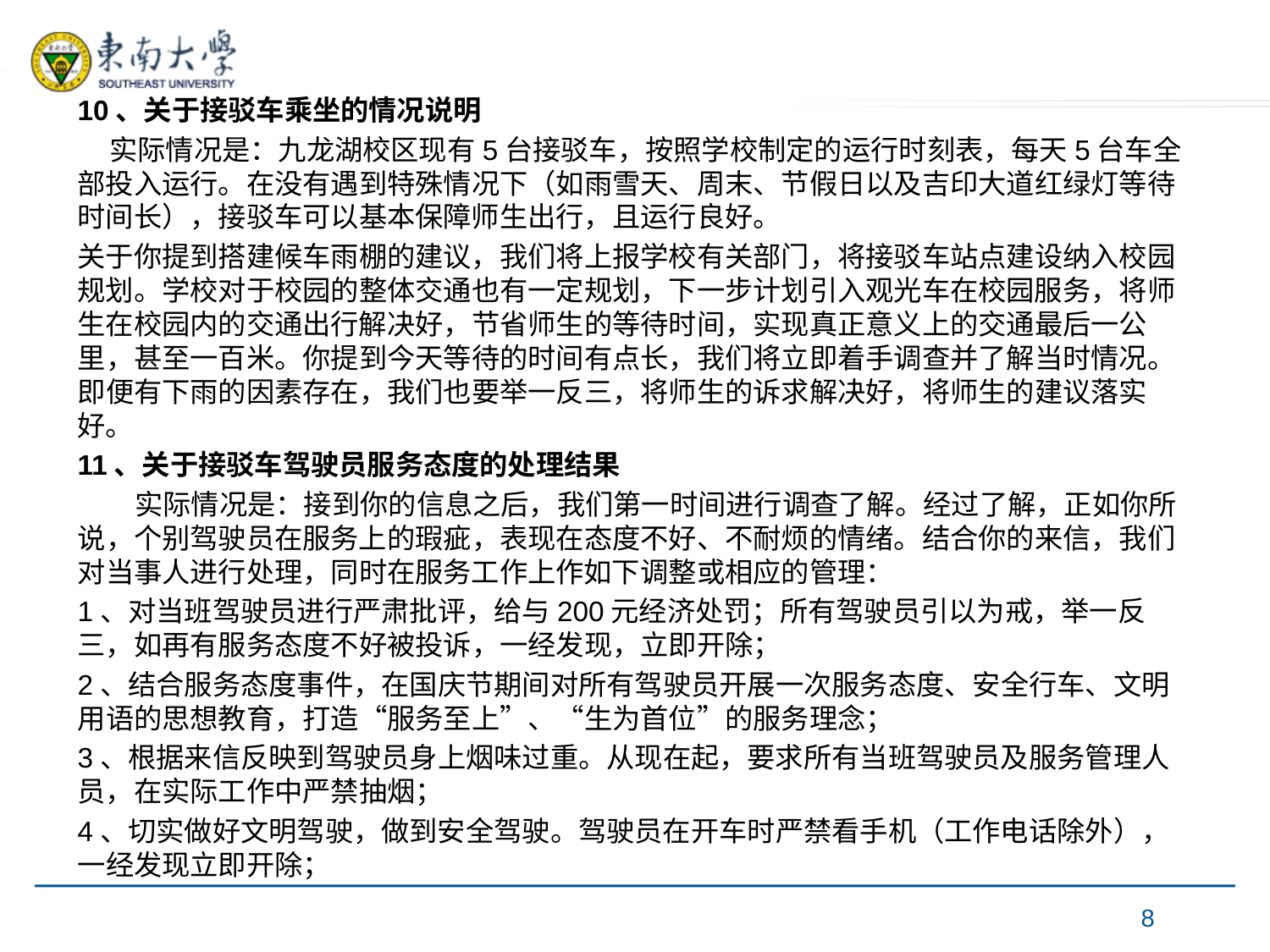

10、关于接驳车乘坐的情况说明
    实际情况是：九龙湖校区现有5台接驳车，按照学校制定的运行时刻表，每天5台车全部投入运行。在没有遇到特殊情况下（如雨雪天、周末、节假日以及吉印大道红绿灯等待时间长），接驳车可以基本保障师生出行，且运行良好。
关于你提到搭建候车雨棚的建议，我们将上报学校有关部门，将接驳车站点建设纳入校园规划。学校对于校园的整体交通也有一定规划，下一步计划引入观光车在校园服务，将师生在校园内的交通出行解决好，节省师生的等待时间，实现真正意义上的交通最后一公里，甚至一百米。你提到今天等待的时间有点长，我们将立即着手调查并了解当时情况。即便有下雨的因素存在，我们也要举一反三，将师生的诉求解决好，将师生的建议落实好。
11、关于接驳车驾驶员服务态度的处理结果
        实际情况是：接到你的信息之后，我们第一时间进行调查了解。经过了解，正如你所说，个别驾驶员在服务上的瑕疵，表现在态度不好、不耐烦的情绪。结合你的来信，我们对当事人进行处理，同时在服务工作上作如下调整或相应的管理：
1、对当班驾驶员进行严肃批评，给与200元经济处罚；所有驾驶员引以为戒，举一反三，如再有服务态度不好被投诉，一经发现，立即开除；
2、结合服务态度事件，在国庆节期间对所有驾驶员开展一次服务态度、安全行车、文明用语的思想教育，打造“服务至上”、“生为首位”的服务理念；
3、根据来信反映到驾驶员身上烟味过重。从现在起，要求所有当班驾驶员及服务管理人员，在实际工作中严禁抽烟；
4、切实做好文明驾驶，做到安全驾驶。驾驶员在开车时严禁看手机（工作电话除外），一经发现立即开除；